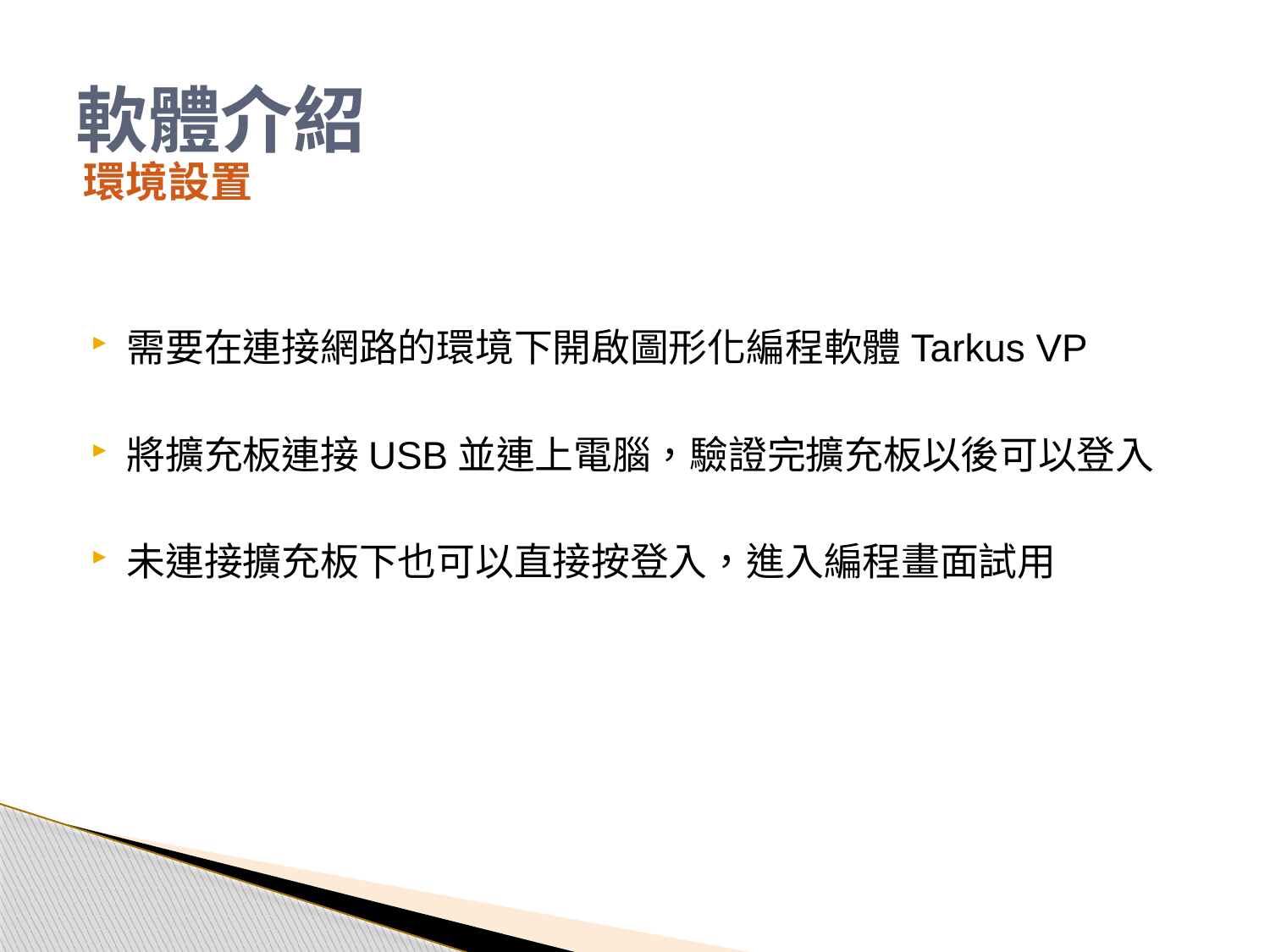

# 軟體介紹
環境設置

需要在連接網路的環境下開啟圖形化編程軟體Tarkus VP

將擴充板連接USB並連上電腦，驗證完擴充板以後可以登入

未連接擴充板下也可以直接按登入，進入編程畫面試用